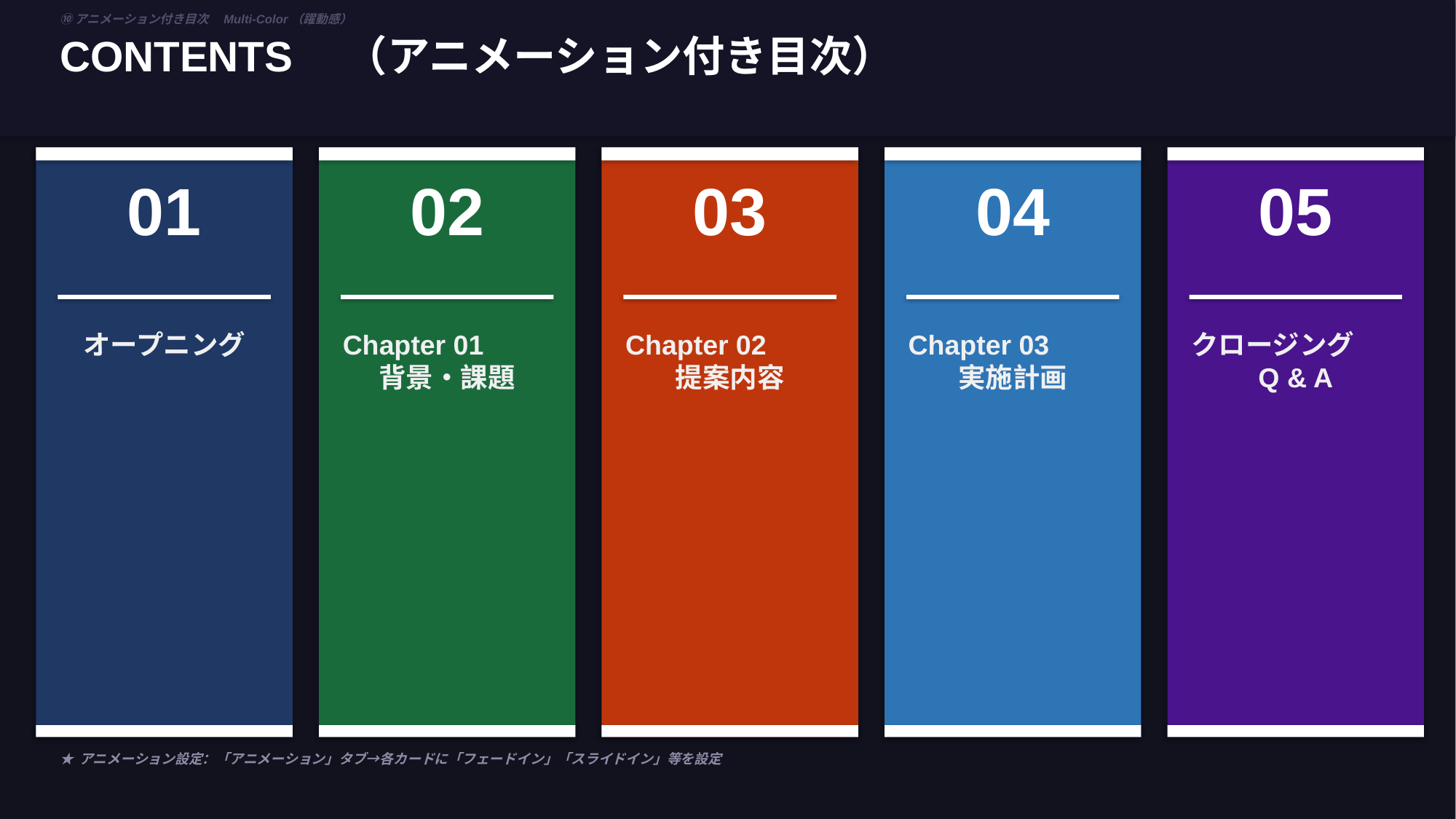

⑩アニメーション付き目次　Multi-Color（躍動感）
CONTENTS　（アニメーション付き目次）

01
02
03
04
05

オープニング
Chapter 01
背景・課題
Chapter 02
提案内容
Chapter 03
実施計画
クロージング
Q & A

★ アニメーション設定：「アニメーション」タブ→各カードに「フェードイン」「スライドイン」等を設定